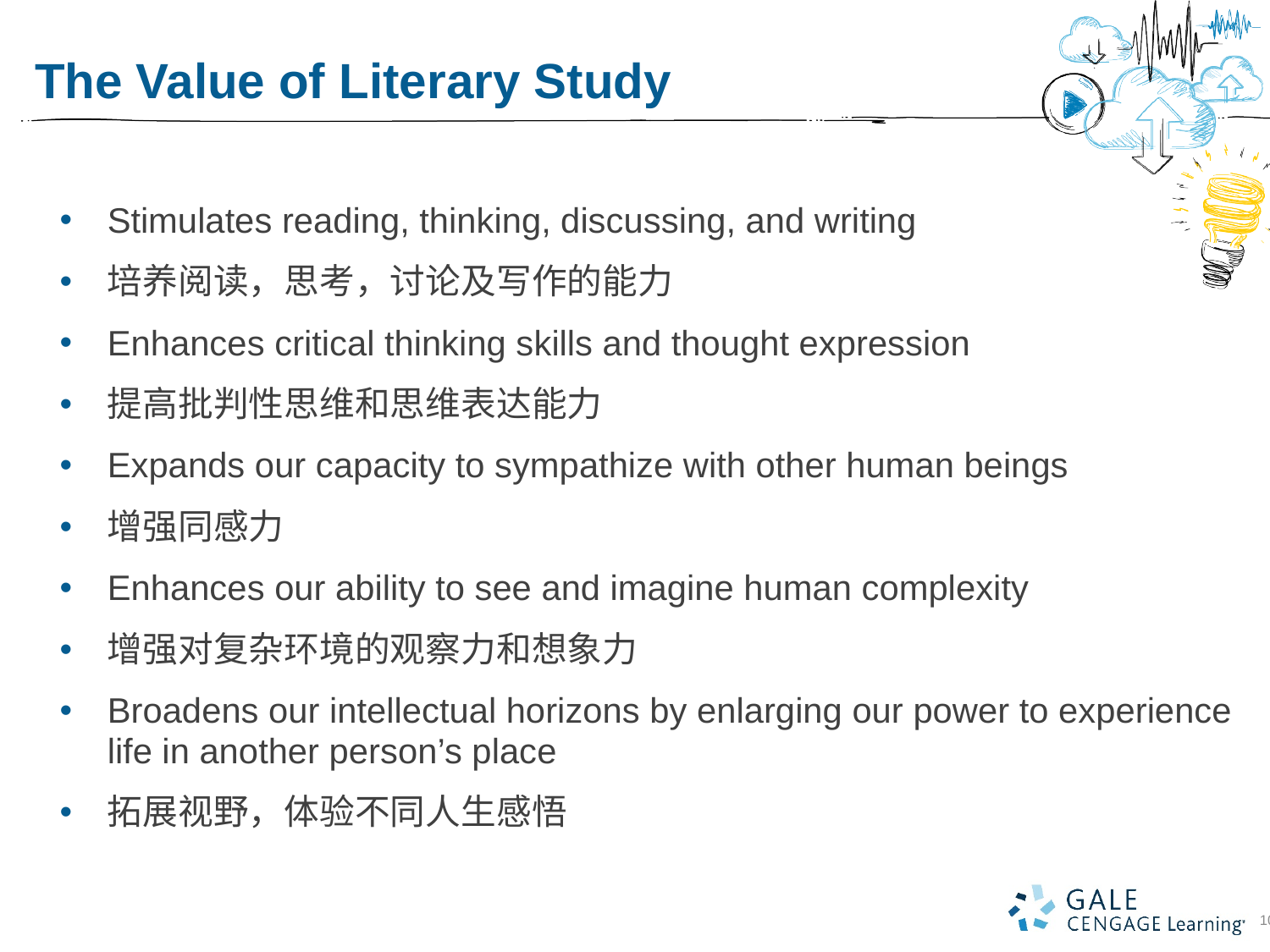

The Value of Literary Study
Stimulates reading, thinking, discussing, and writing
培养阅读，思考，讨论及写作的能力
Enhances critical thinking skills and thought expression
提高批判性思维和思维表达能力
Expands our capacity to sympathize with other human beings
增强同感力
Enhances our ability to see and imagine human complexity
增强对复杂环境的观察力和想象力
Broadens our intellectual horizons by enlarging our power to experience life in another person’s place
拓展视野，体验不同人生感悟